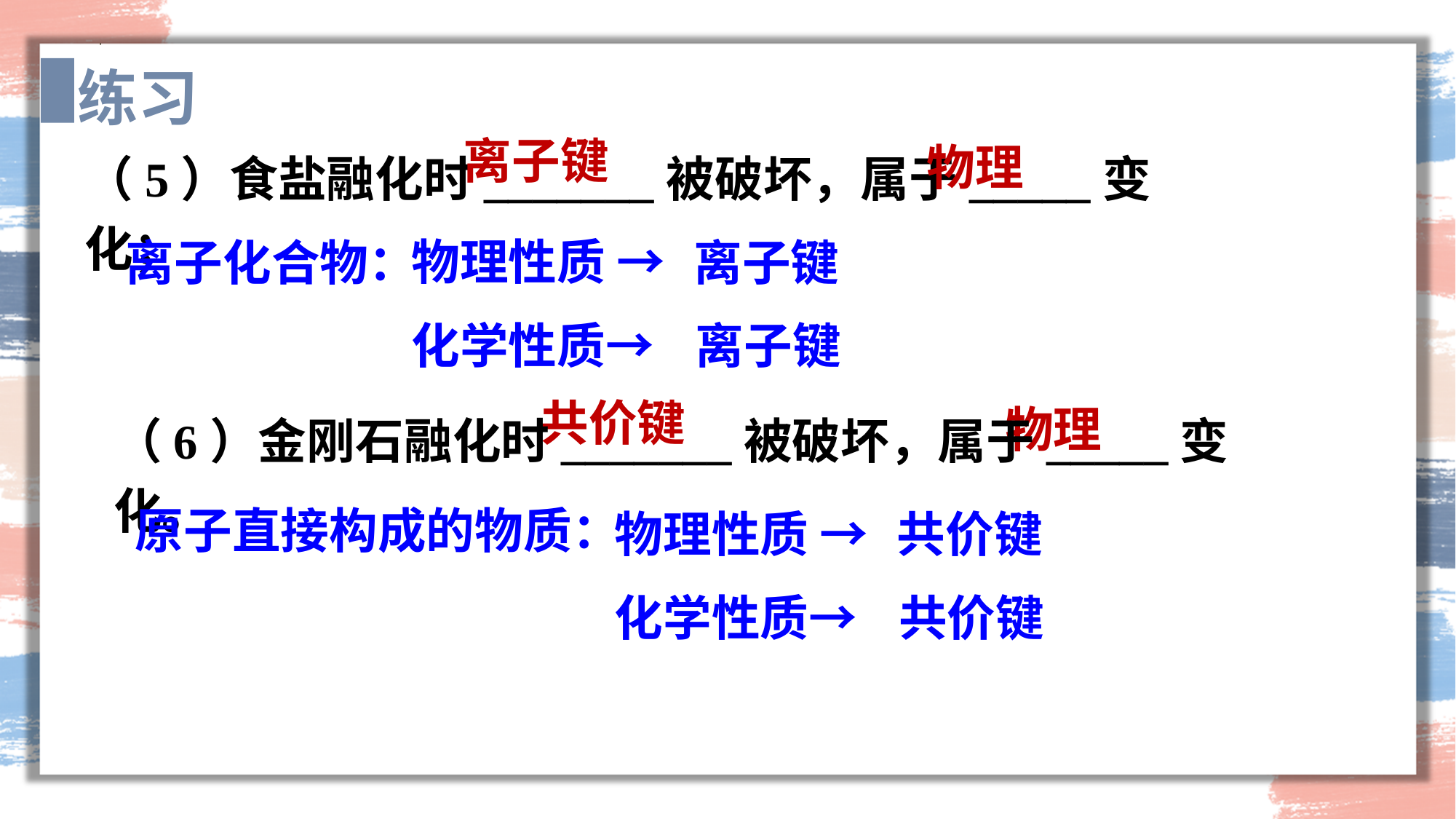

练习

（5）食盐融化时_______被破坏，属于_____变化；
离子键
物理
物理性质 →
离子键
离子化合物：
化学性质→
离子键
（6）金刚石融化时_______被破坏，属于_____变化。
共价键
物理
原子直接构成的物质：
物理性质 →
共价键
化学性质→
共价键